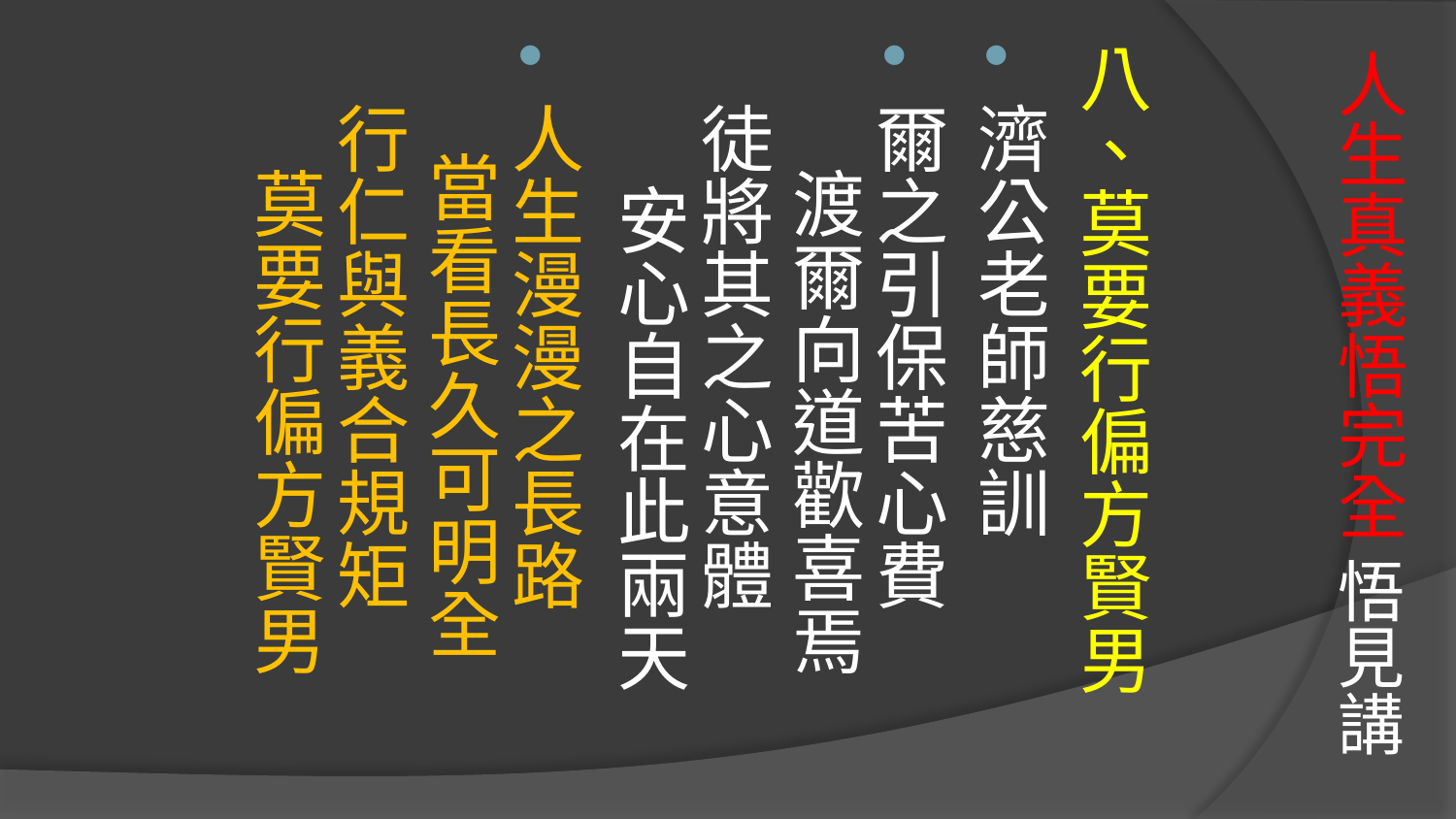

# 人生真義悟完全 悟見講
八、莫要行偏方賢男
濟公老師慈訓
爾之引保苦心費　           渡爾向道歡喜焉
徒將其之心意體　            安心自在此兩天
人生漫漫之長路　          當看長久可明全
行仁與義合規矩　           莫要行偏方賢男